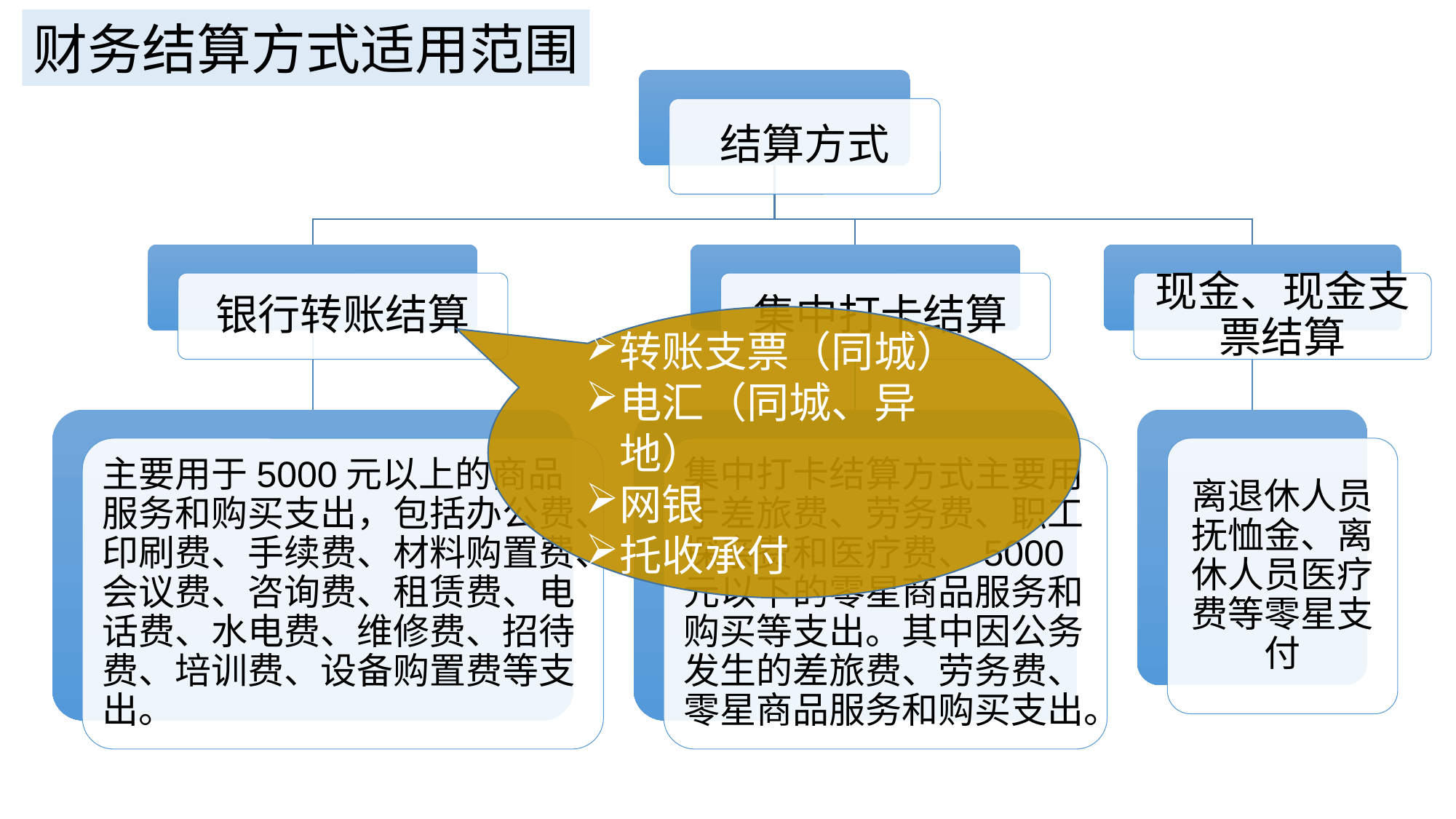

财务结算方式适用范围
结算方式
银行转账结算
主要用于5000元以上的商品服务和购买支出，包括办公费、印刷费、手续费、材料购置费、会议费、咨询费、租赁费、电话费、水电费、维修费、招待费、培训费、设备购置费等支出。
集中打卡结算
集中打卡结算方式主要用于差旅费、劳务费、职工探亲费和医疗费、5000元以下的零星商品服务和购买等支出。其中因公务发生的差旅费、劳务费、零星商品服务和购买支出。
现金、现金支票结算
离退休人员抚恤金、离休人员医疗费等零星支付
转账支票（同城）
电汇（同城、异地）
网银
托收承付